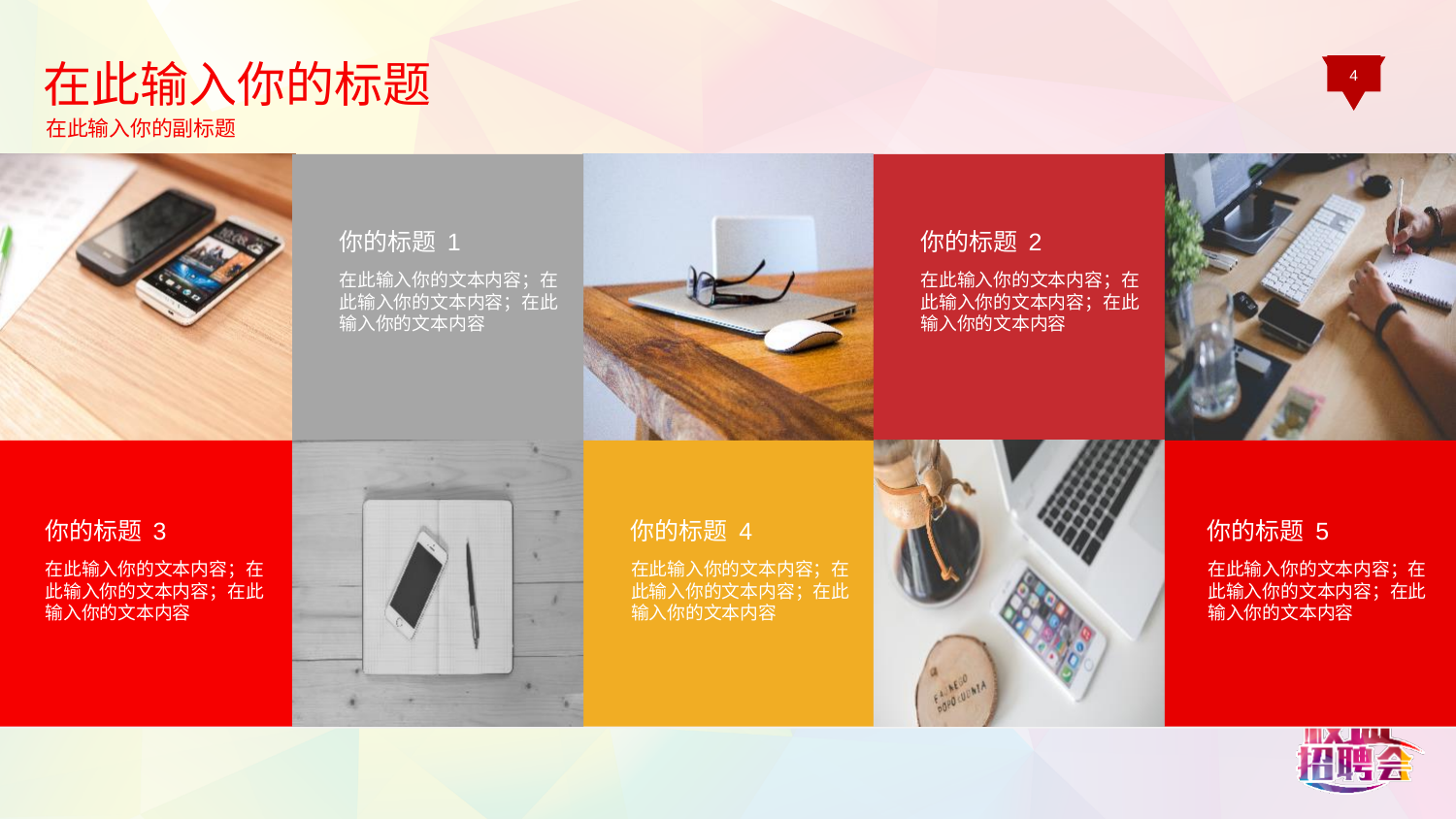

在此输入你的标题
在此输入你的副标题
4

你的标题 3
在此输入你的文本内容；在此输入你的文本内容；在此输入你的文本内容

你的标题 1
在此输入你的文本内容；在此输入你的文本内容；在此输入你的文本内容

你的标题 2
在此输入你的文本内容；在此输入你的文本内容；在此输入你的文本内容

你的标题 5
在此输入你的文本内容；在此输入你的文本内容；在此输入你的文本内容
Introduction
在此输入你的副标题

你的标题 4
在此输入你的文本内容；在此输入你的文本内容；在此输入你的文本内容
www.business.com
© 2050 Business  PowerPoint Template. All Rights Reserved.

EGON
4